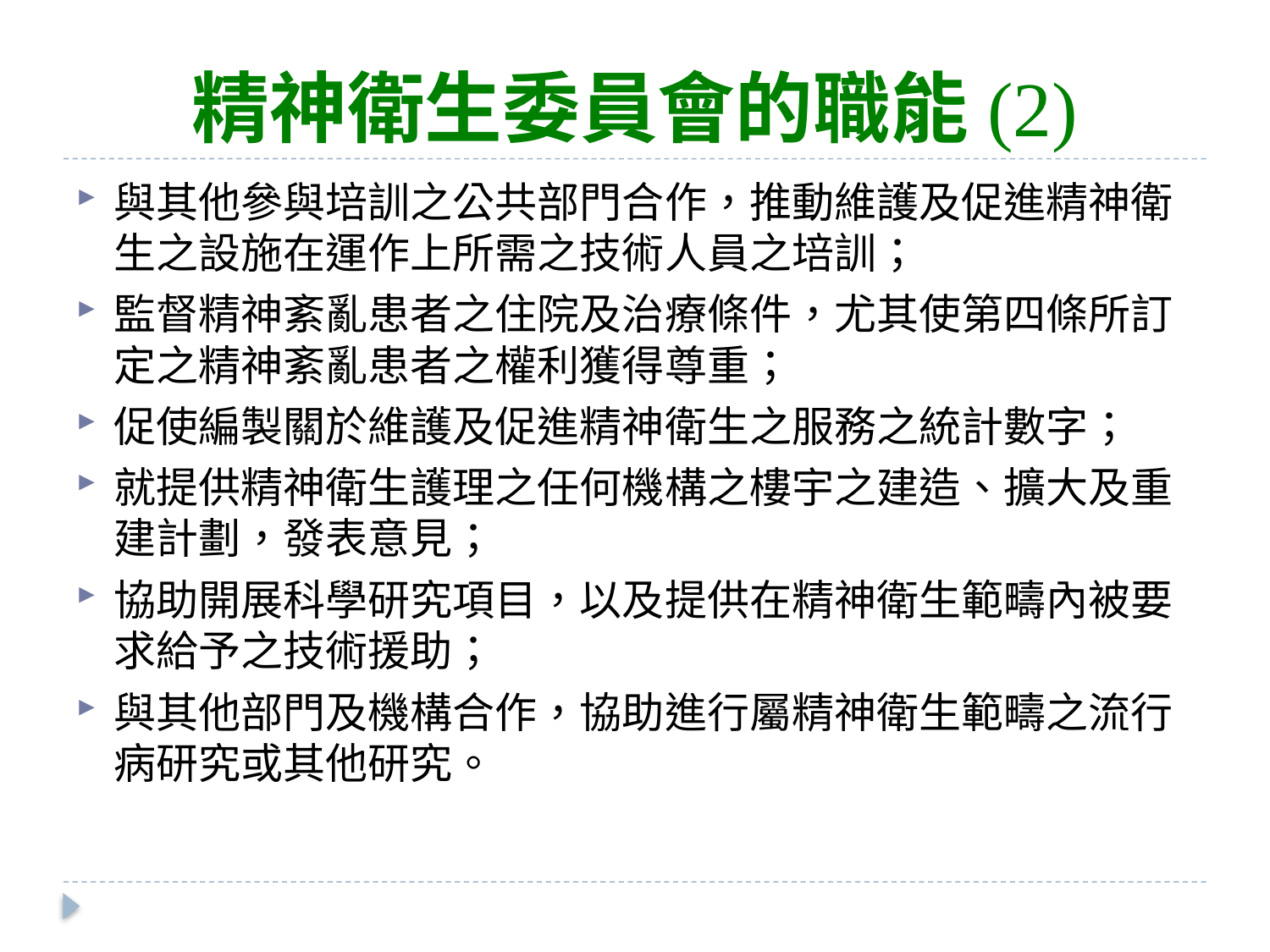

# 精神衛生委員會的職能(2)
與其他參與培訓之公共部門合作，推動維護及促進精神衛生之設施在運作上所需之技術人員之培訓；
監督精神紊亂患者之住院及治療條件，尤其使第四條所訂定之精神紊亂患者之權利獲得尊重；
促使編製關於維護及促進精神衛生之服務之統計數字；
就提供精神衛生護理之任何機構之樓宇之建造、擴大及重建計劃，發表意見；
協助開展科學研究項目，以及提供在精神衛生範疇內被要求給予之技術援助；
與其他部門及機構合作，協助進行屬精神衛生範疇之流行病研究或其他研究。